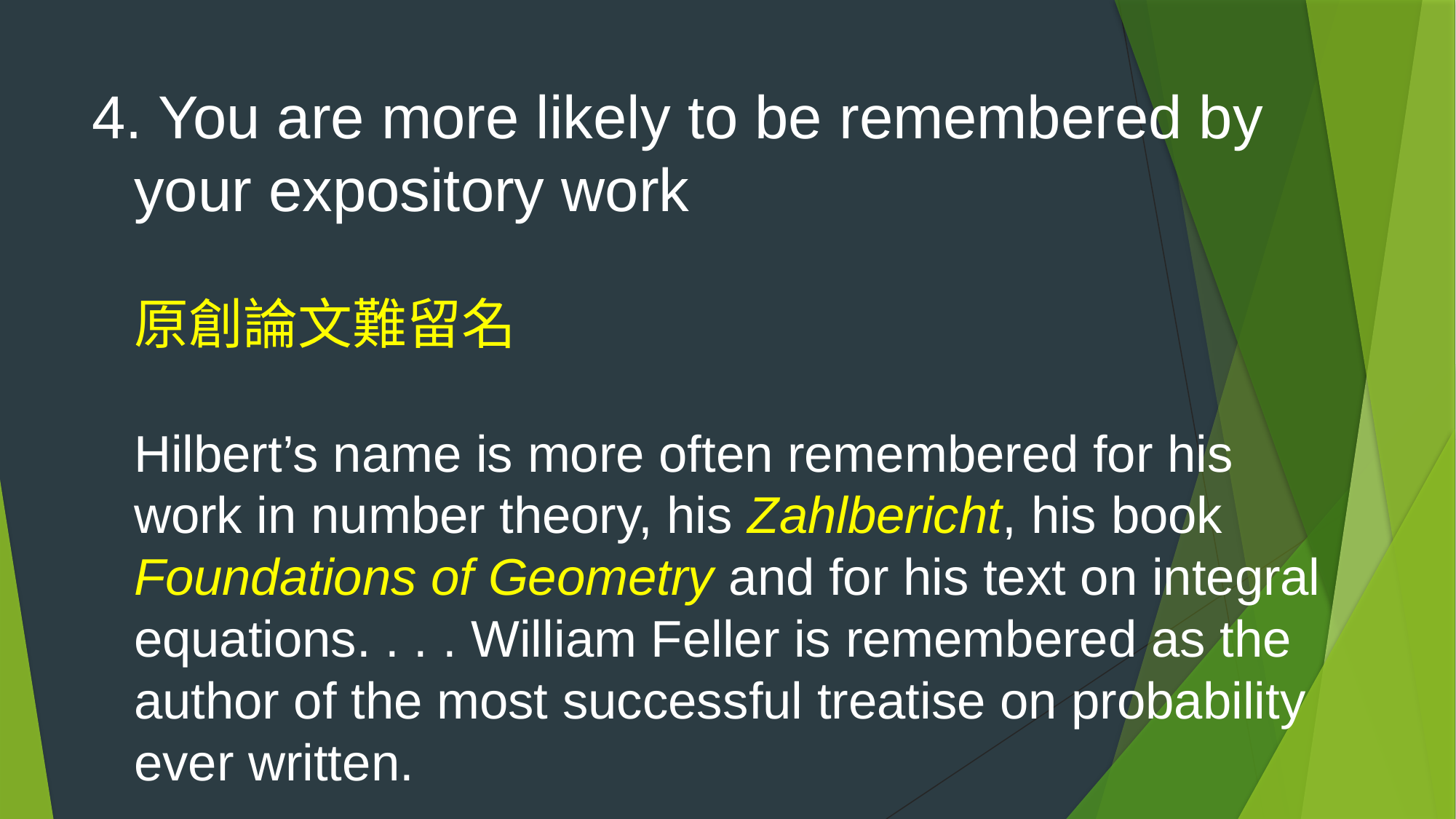

# 4. You are more likely to be remembered by your expository work 原創論文難留名 Hilbert’s name is more often remembered for his work in number theory, his Zahlbericht, his book Foundations of Geometry and for his text on integral equations. . . . William Feller is remembered as the author of the most successful treatise on probability ever written.